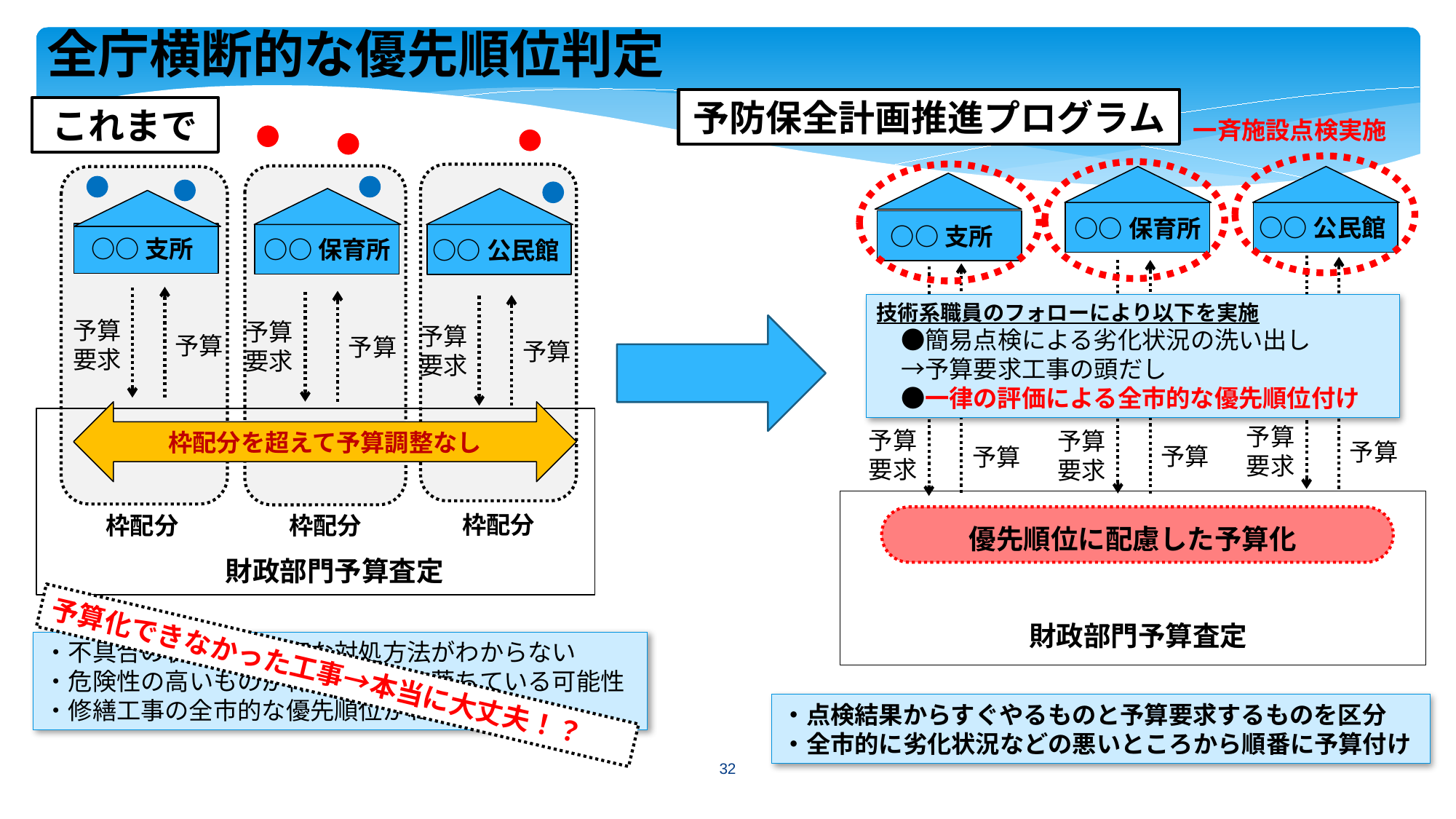

全庁横断的な優先順位判定
予防保全計画推進プログラム
一斉施設点検実施

○○公民館
○○保育所

○○支所
技術系職員のフォローにより以下を実施
　●簡易点検による劣化状況の洗い出し
　→予算要求工事の頭だし
　●一律の評価による全市的な優先順位付け
予算
要求
予算
要求
予算
要求
予算
予算
予算

優先順位に配慮した予算化
財政部門予算査定
・点検結果からすぐやるものと予算要求するものを区分
・全市的に劣化状況などの悪いところから順番に予算付け
これまで

○○支所
○○保育所
○○公民館
予算
要求
予算
要求
予算
要求

予算
予算
予算
枠配分を超えて予算調整なし

枠配分
枠配分
枠配分
財政部門予算査定
・不具合の状況から適切な対処方法がわからない
・危険性の高いものが枠配分の中で落ちている可能性
・修繕工事の全市的な優先順位がわからない
予算化できなかった工事→本当に大丈夫！？
32